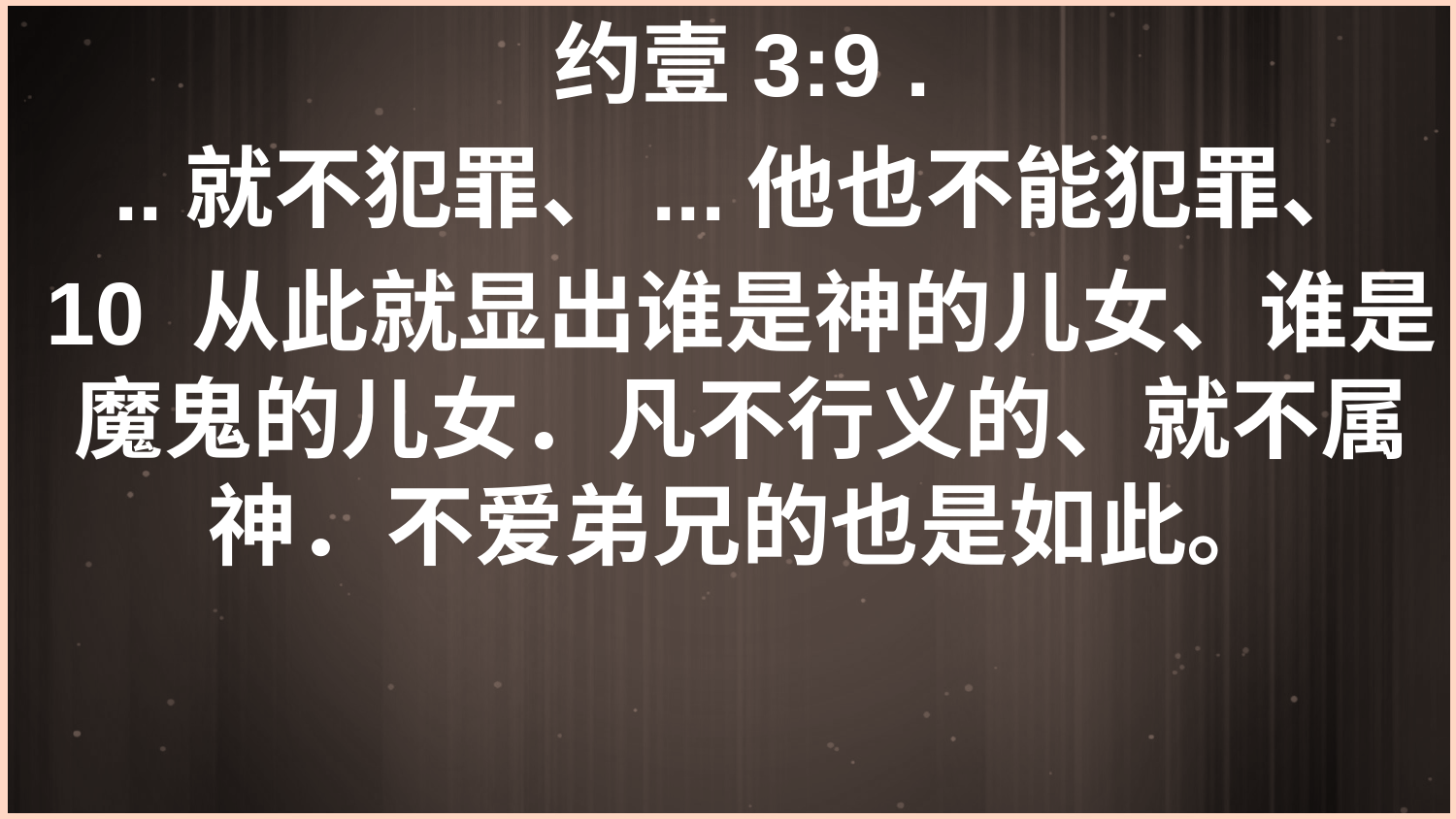

约壹3:9 .
..就不犯罪、...他也不能犯罪、
10 从此就显出谁是神的儿女、谁是魔鬼的儿女．凡不行义的、就不属神．不爱弟兄的也是如此。